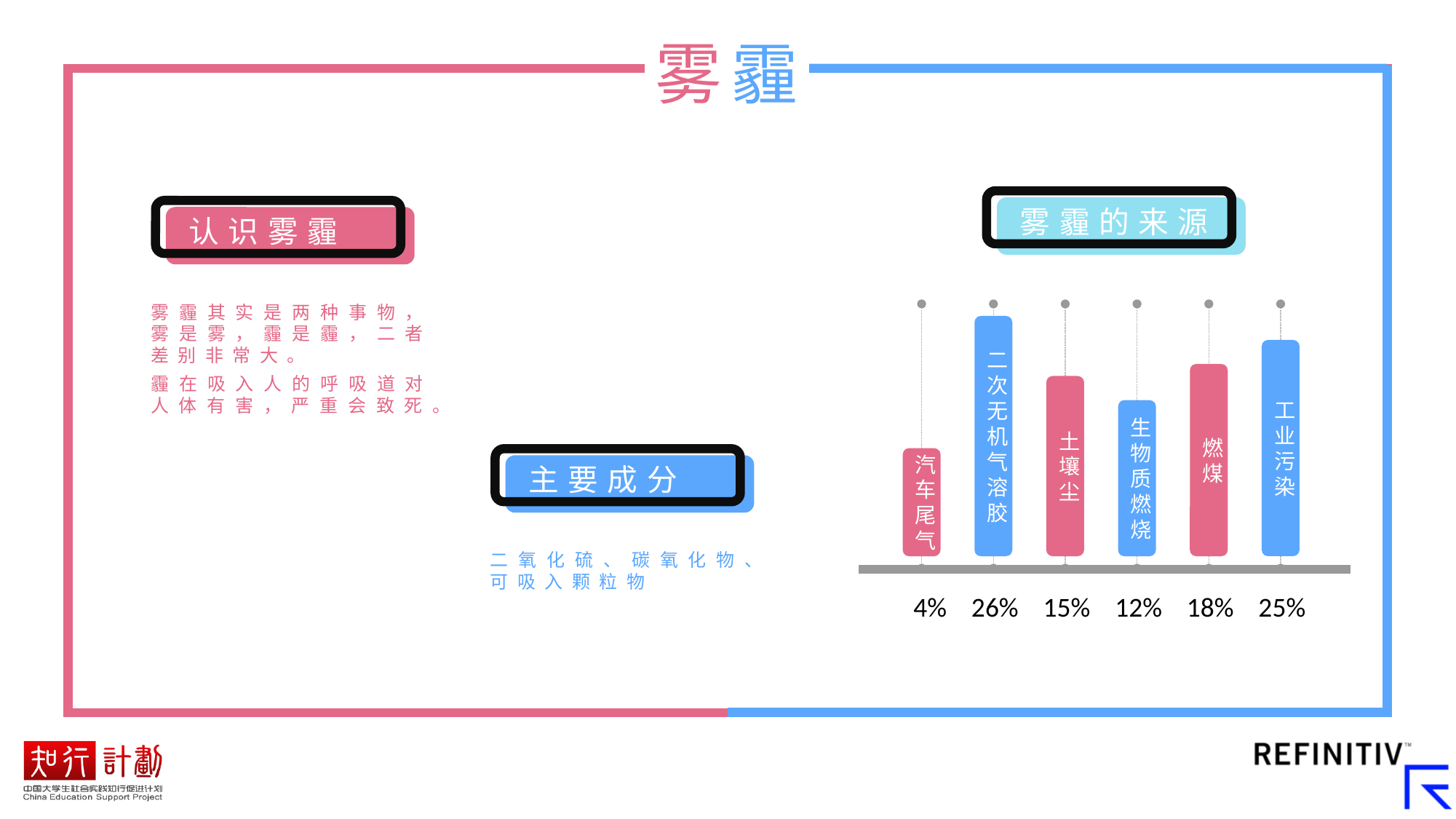

雾霾

雾霾的来源

认识雾霾
雾霾其实是两种事物，雾是雾，霾是霾，二者差别非常大。
汽车尾气
二次无机气溶胶
土壤尘
生物质燃烧
燃煤
工业污染
霾在吸入人的呼吸道对人体有害，严重会致死。

主要成分
二氧化硫、碳氧化物、可吸入颗粒物
4%    26%    15%    12%    18%    25%